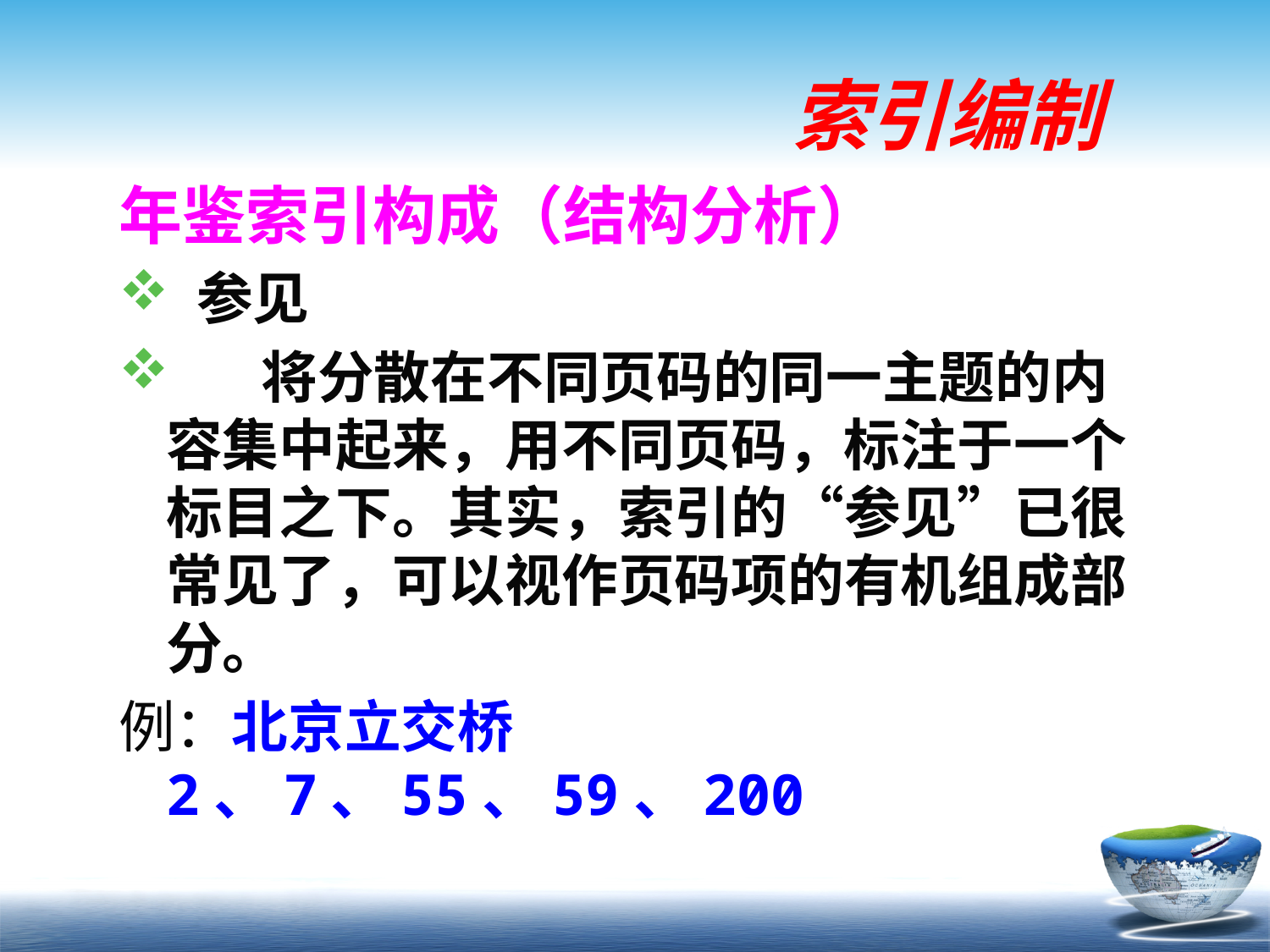

# 索引编制
年鉴索引构成（结构分析）
 参见
      将分散在不同页码的同一主题的内容集中起来，用不同页码，标注于一个标目之下。其实，索引的“参见”已很常见了，可以视作页码项的有机组成部分。
例：北京立交桥   2、7、55、59、200